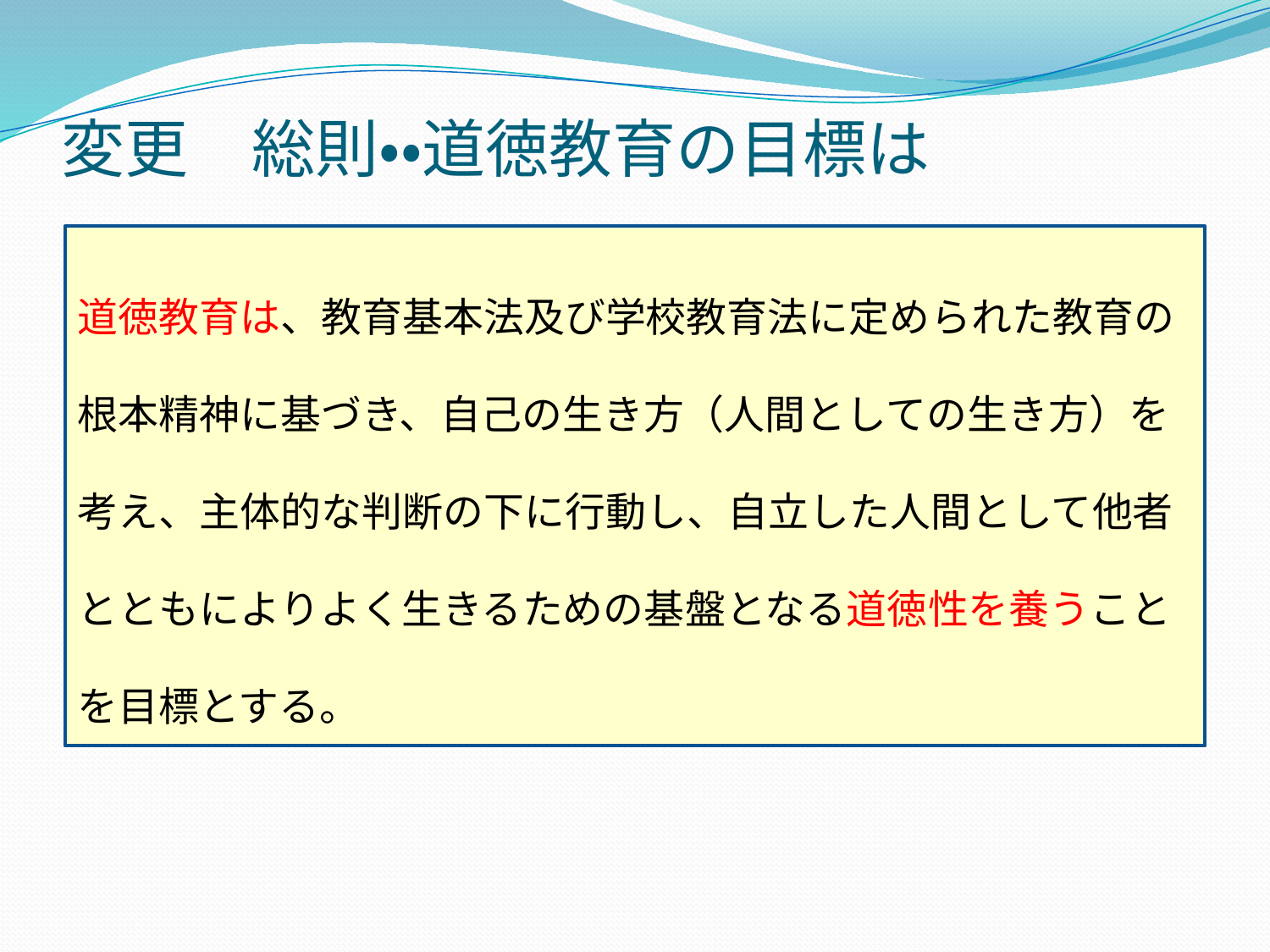

# 変更　総則・・道徳教育の目標は
道徳教育は、教育基本法及び学校教育法に定められた教育の根本精神に基づき、自己の生き方（人間としての生き方）を考え、主体的な判断の下に行動し、自立した人間として他者とともによりよく生きるための基盤となる道徳性を養うことを目標とする。